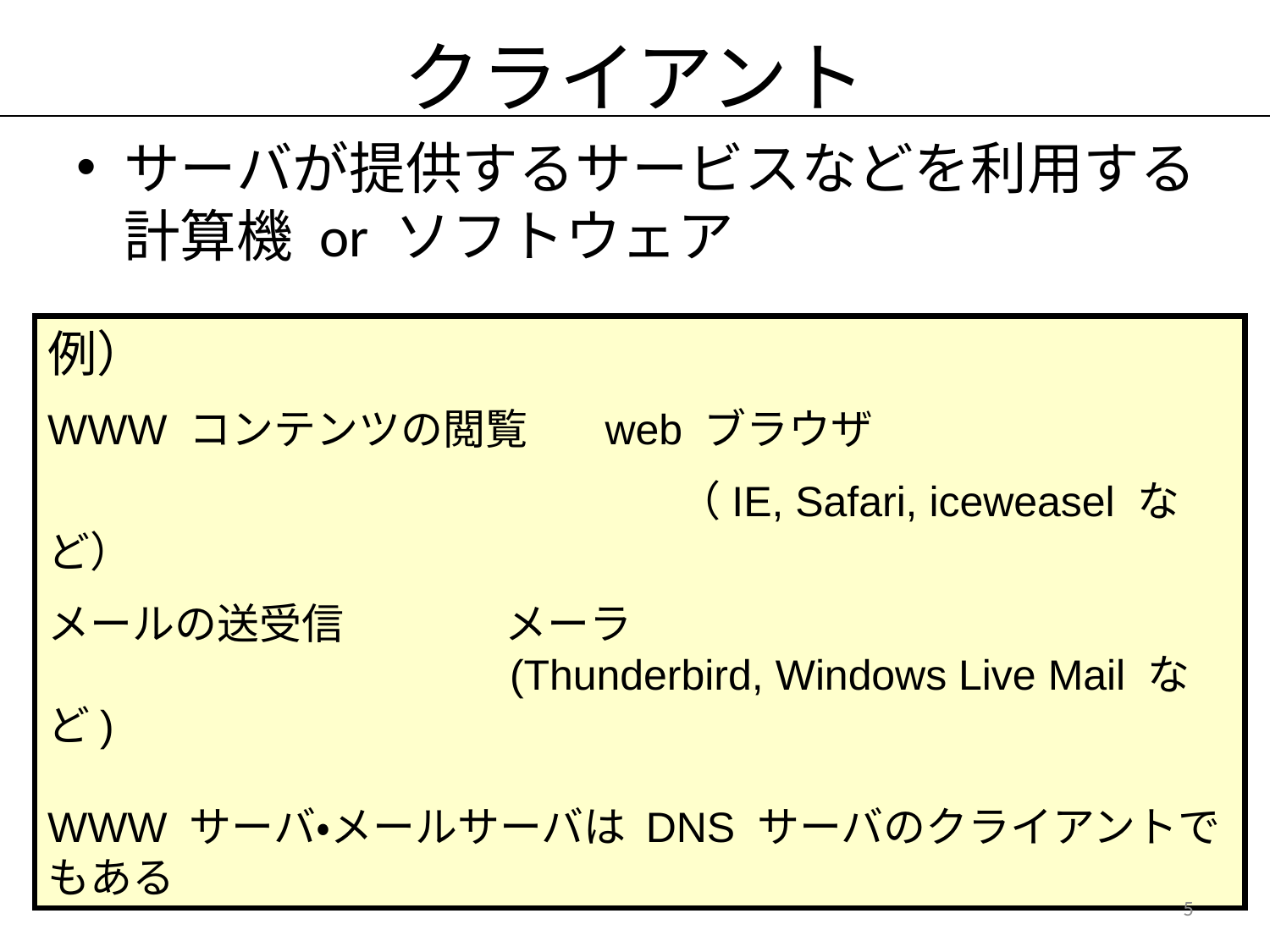

# クライアント
サーバが提供するサービスなどを利用する
計算機 or ソフトウェア

例）
WWW コンテンツの閲覧       web ブラウザ
　　　　　　　　　　　　             （IE, Safari, iceweasel など）
メールの送受信                 メーラ
                                       (Thunderbird, Windows Live Mail など)

WWW サーバ・メールサーバは DNS サーバのクライアントでもある
5